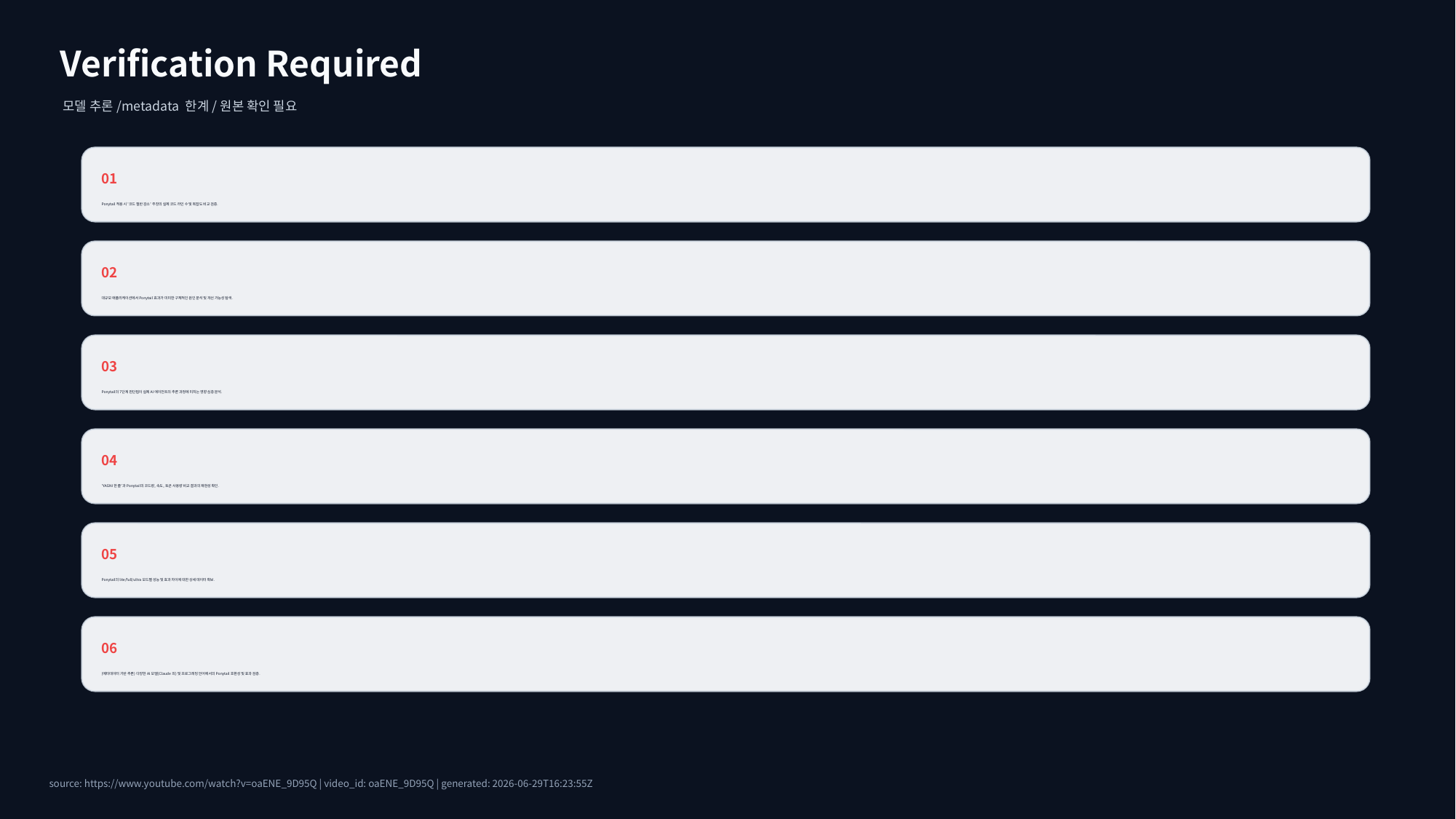

Verification Required
모델 추론/metadata 한계/원본 확인 필요

01
Ponytail 적용 시 '코드 절반 감소' 주장의 실제 코드 라인 수 및 복잡도 비교 검증.

02
대규모 애플리케이션에서 Ponytail 효과가 미미한 구체적인 원인 분석 및 개선 가능성 탐색.

03
Ponytail의 7단계 판단법이 실제 AI 에이전트의 추론 과정에 미치는 영향 심층 분석.

04
'YAGNI 한 줄'과 Ponytail의 코드량, 속도, 토큰 사용량 비교 결과의 재현성 확인.

05
Ponytail의 lite/full/ultra 모드별 성능 및 효과 차이에 대한 상세 데이터 확보.

06
(메타데이터 기반 추론) 다양한 AI 모델(Claude 외) 및 프로그래밍 언어에서의 Ponytail 호환성 및 효과 검증.
source: https://www.youtube.com/watch?v=oaENE_9D95Q | video_id: oaENE_9D95Q | generated: 2026-06-29T16:23:55Z